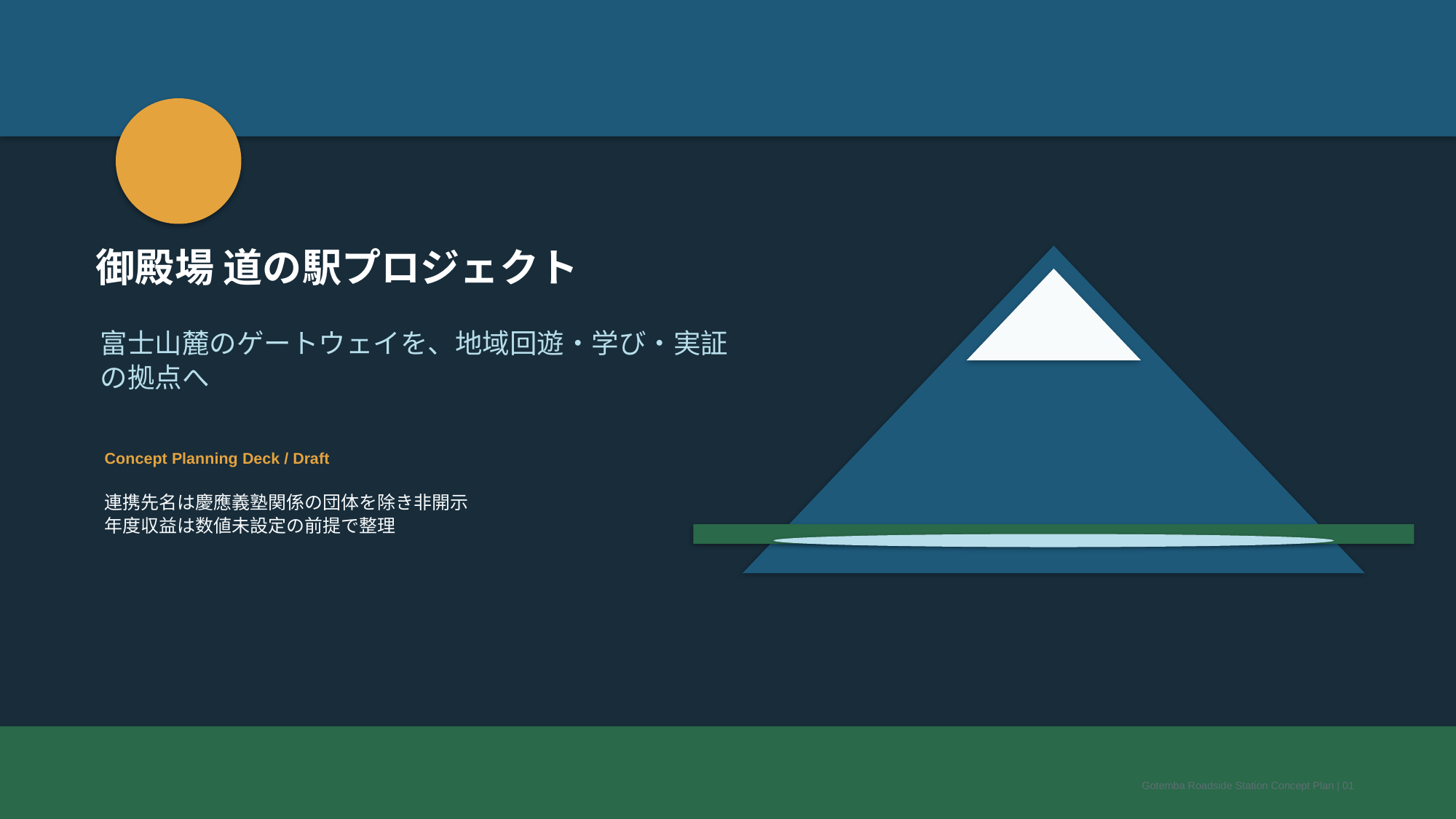

御殿場 道の駅プロジェクト

富士山麓のゲートウェイを、地域回遊・学び・実証の拠点へ
Concept Planning Deck / Draft
連携先名は慶應義塾関係の団体を除き非開示
年度収益は数値未設定の前提で整理

Gotemba Roadside Station Concept Plan | 01